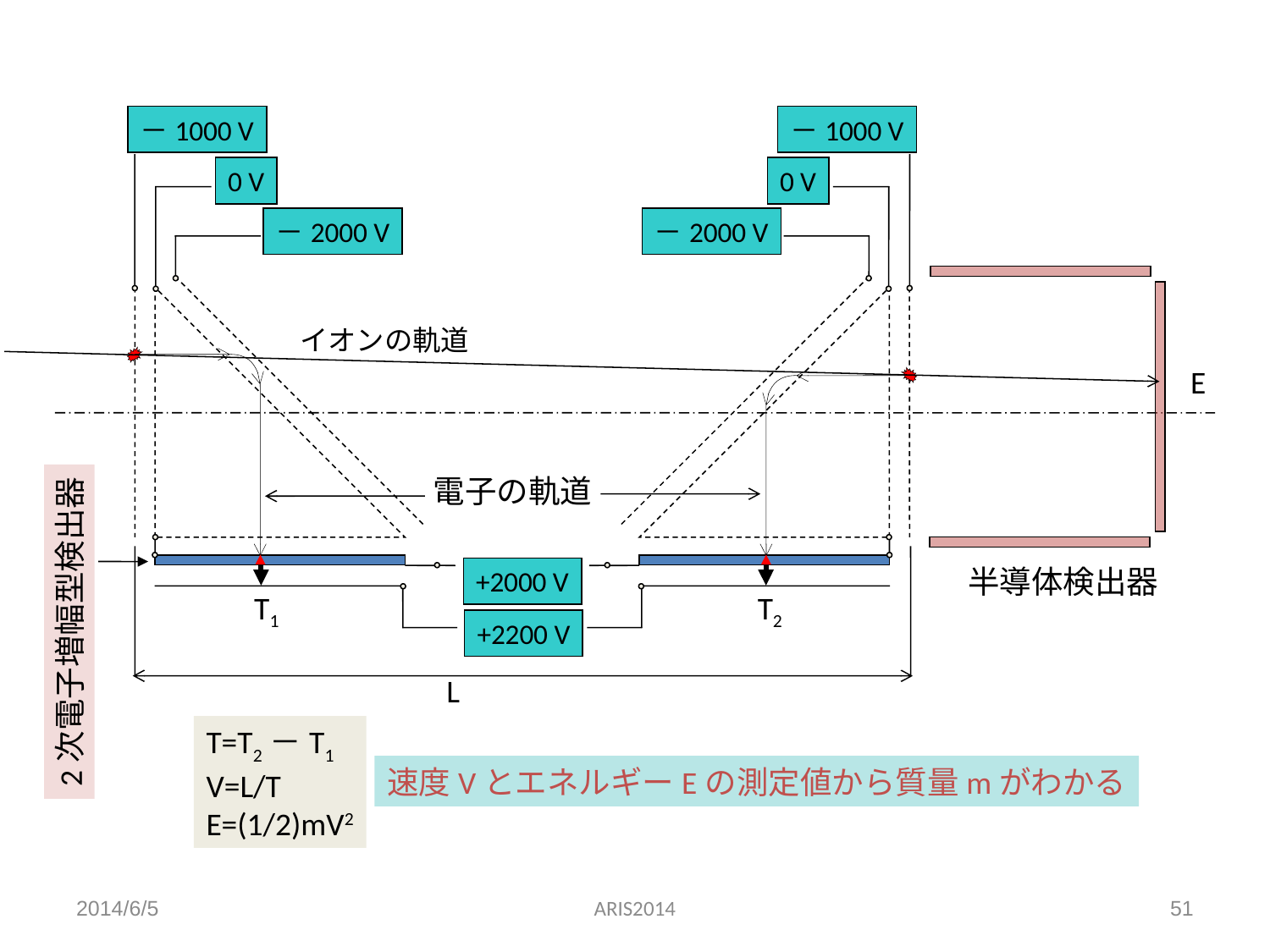

－1000 V

0 V

－2000 V

+2000 V

+2200 V

－1000 V

0 V

－2000 V

イオンの軌道

E

電子の軌道

半導体検出器

T1
T2

2次電子増幅型検出器

L

T=T2－T1
V=L/T
E=(1/2)mV2
速度VとエネルギーEの測定値から質量mがわかる
2014/6/5
ARIS2014
51